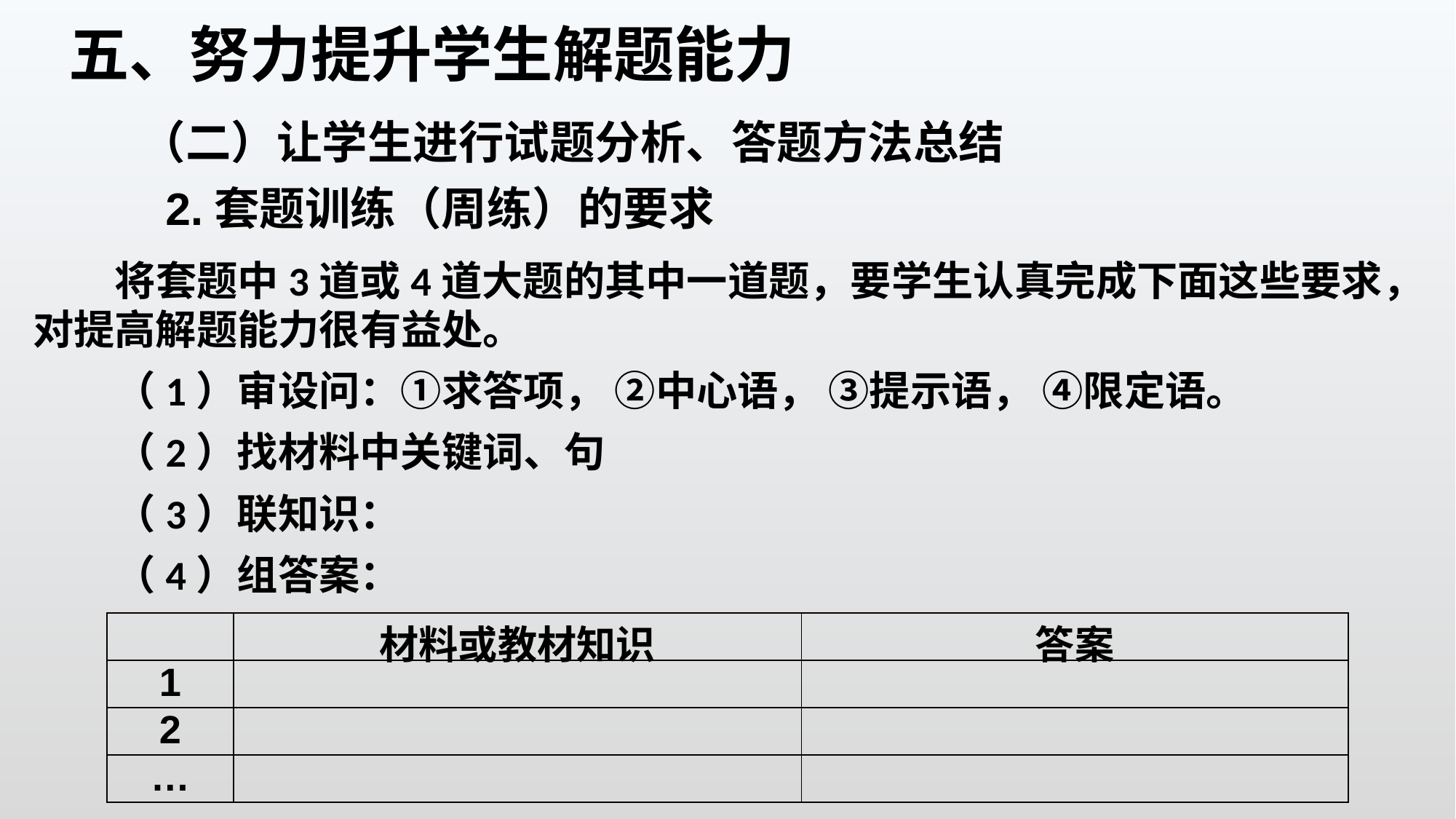

五、努力提升学生解题能力
（二）让学生进行试题分析、答题方法总结
2.套题训练（周练）的要求
将套题中3道或4道大题的其中一道题，要学生认真完成下面这些要求，对提高解题能力很有益处。
（1）审设问：①求答项， ②中心语， ③提示语， ④限定语。
（2）找材料中关键词、句
（3）联知识：
（4）组答案：
|  | 材料或教材知识 | 答案 |
| --- | --- | --- |
| 1 |  |  |
| 2 |  |  |
| … |  |  |